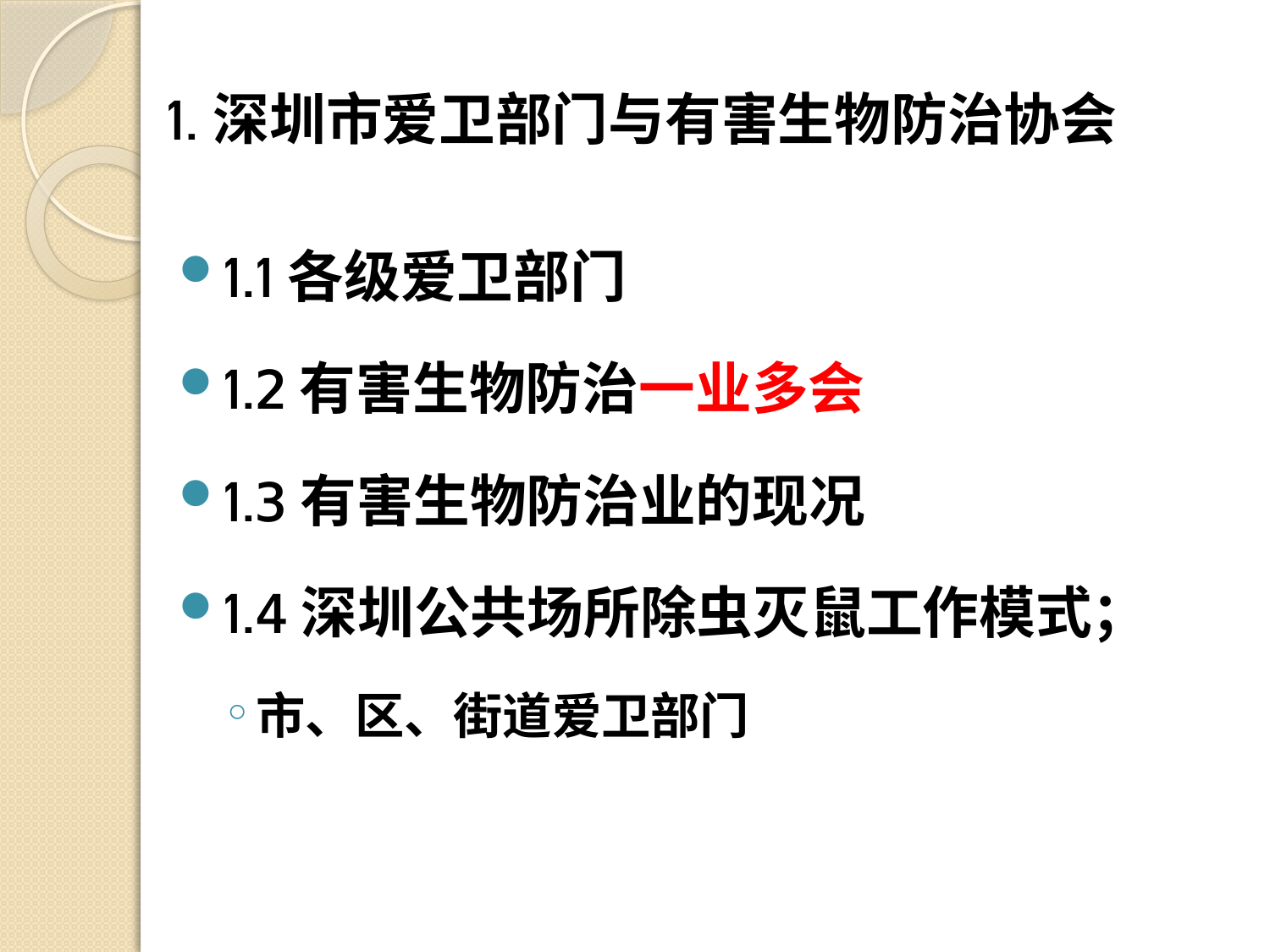

# 1.深圳市爱卫部门与有害生物防治协会
1.1各级爱卫部门
1.2有害生物防治一业多会
1.3有害生物防治业的现况
1.4深圳公共场所除虫灭鼠工作模式；
市、区、街道爱卫部门